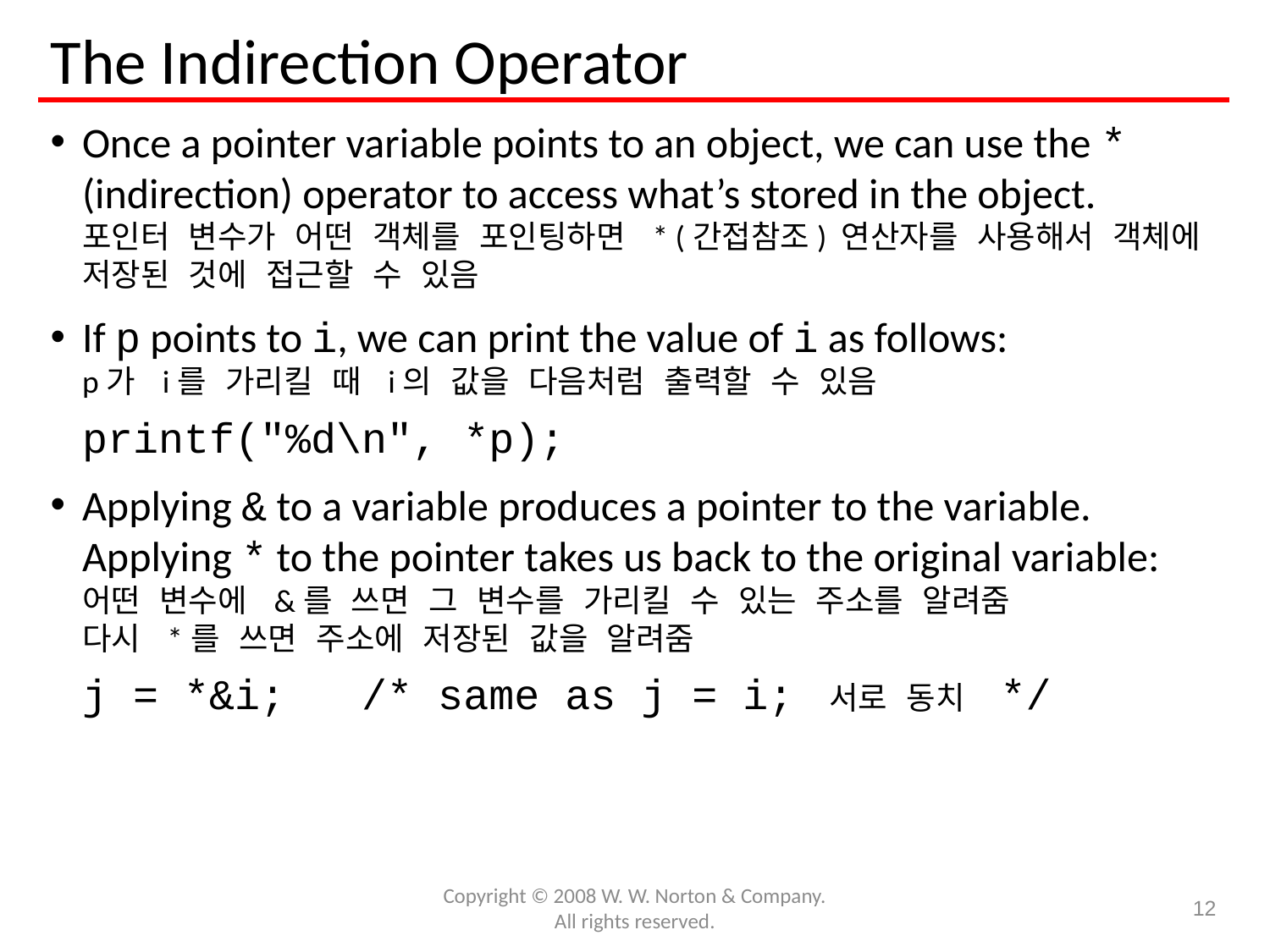

# The Indirection Operator
Once a pointer variable points to an object, we can use the * (indirection) operator to access what’s stored in the object.
포인터 변수가 어떤 객체를 포인팅하면 * (간접참조) 연산자를 사용해서 객체에 저장된 것에 접근할 수 있음
If p points to i, we can print the value of i as follows:
p가 i를 가리킬 때 i의 값을 다음처럼 출력할 수 있음
	printf("%d\n", *p);
Applying & to a variable produces a pointer to the variable. Applying * to the pointer takes us back to the original variable:
어떤 변수에 &를 쓰면 그 변수를 가리킬 수 있는 주소를 알려줌
다시 *를 쓰면 주소에 저장된 값을 알려줌
	j = *&i;   /* same as j = i; 서로 동치 */
Copyright © 2008 W. W. Norton & Company.
All rights reserved.
12